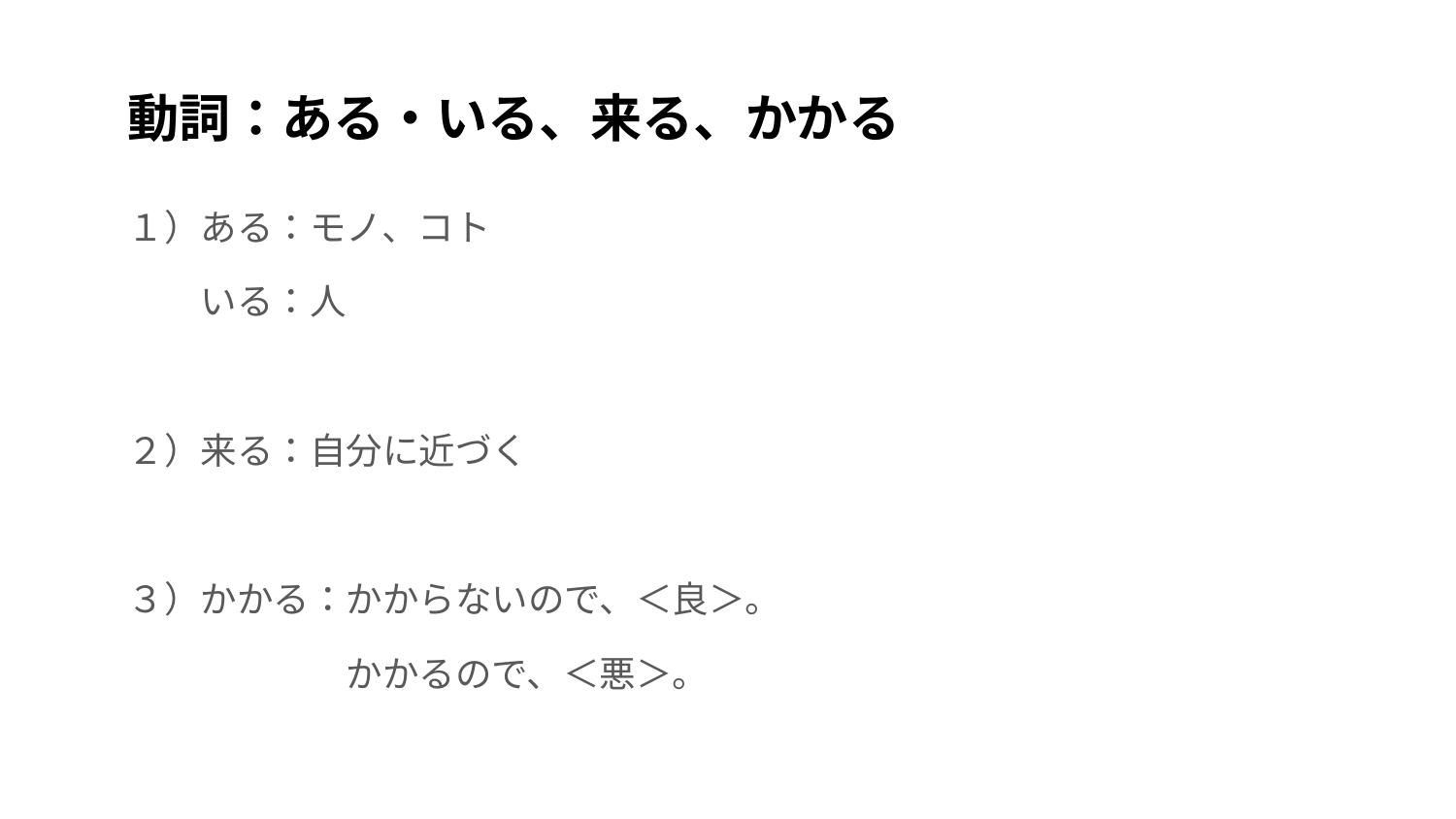

# 動詞：ある・いる、来る、かかる
１）ある：モノ、コト
　　いる：人

２）来る：自分に近づく

３）かかる：かからないので、＜良＞。
　　　　　　かかるので、＜悪＞。